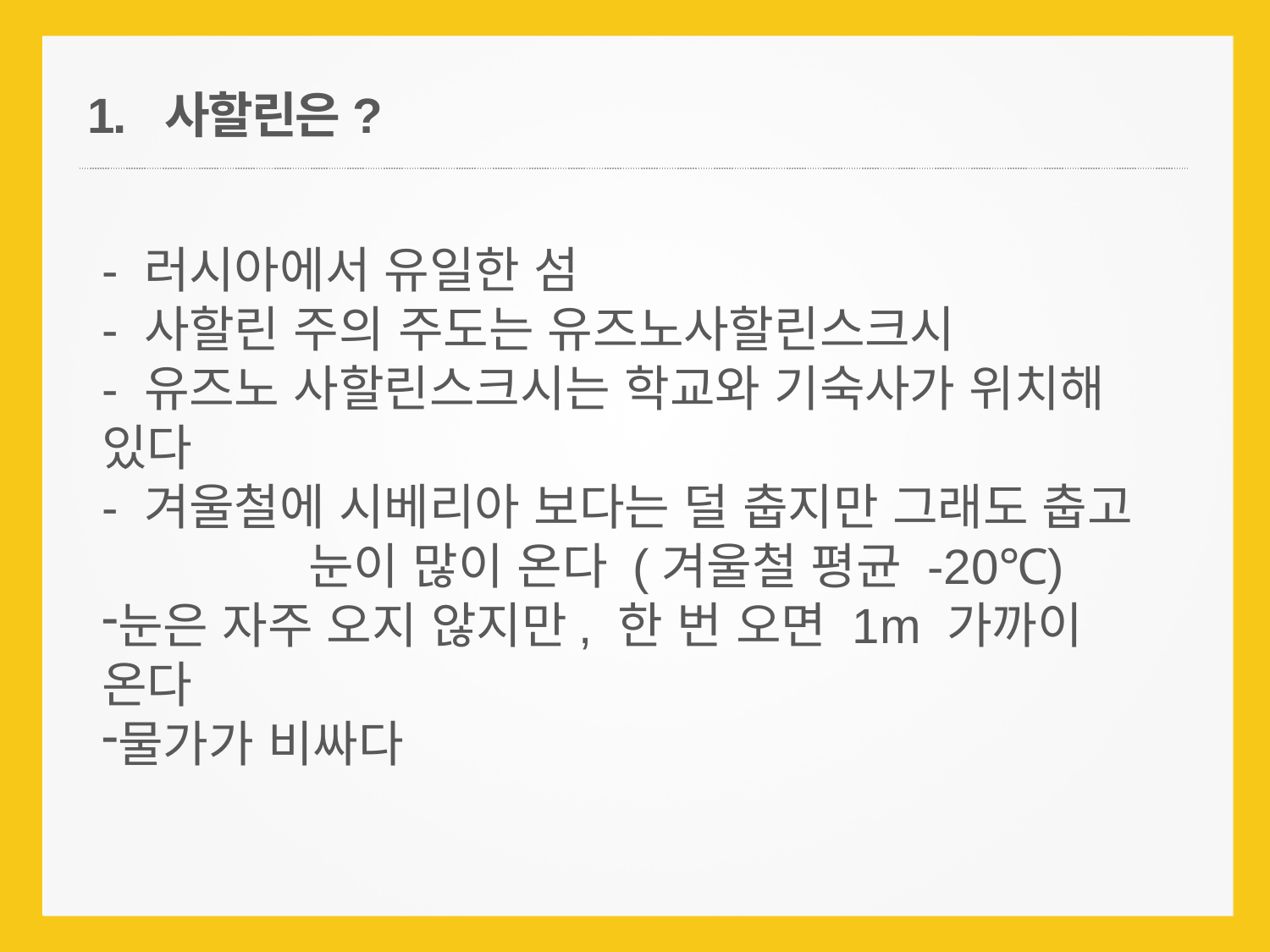

1.  사할린은?
- 러시아에서 유일한 섬
- 사할린 주의 주도는 유즈노사할린스크시
- 유즈노 사할린스크시는 학교와 기숙사가 위치해 있다
- 겨울철에 시베리아 보다는 덜 춥지만 그래도 춥고                  눈이 많이 온다 (겨울철 평균 -20℃)
눈은 자주 오지 않지만, 한 번 오면 1m 가까이 온다
물가가 비싸다